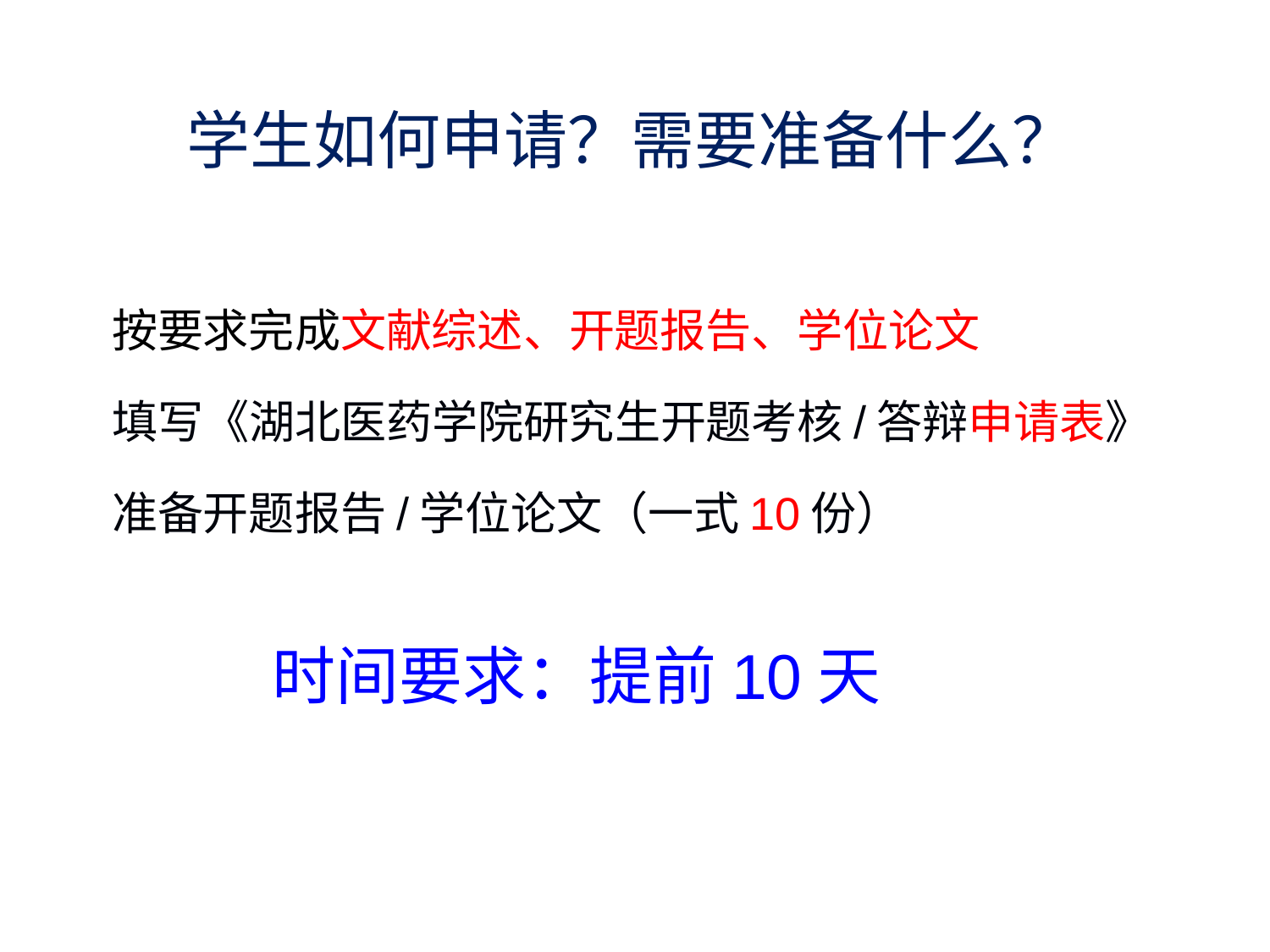

# 学生如何申请？需要准备什么？
按要求完成文献综述、开题报告、学位论文
填写《湖北医药学院研究生开题考核/答辩申请表》
准备开题报告/学位论文（一式10份）
时间要求：提前10天